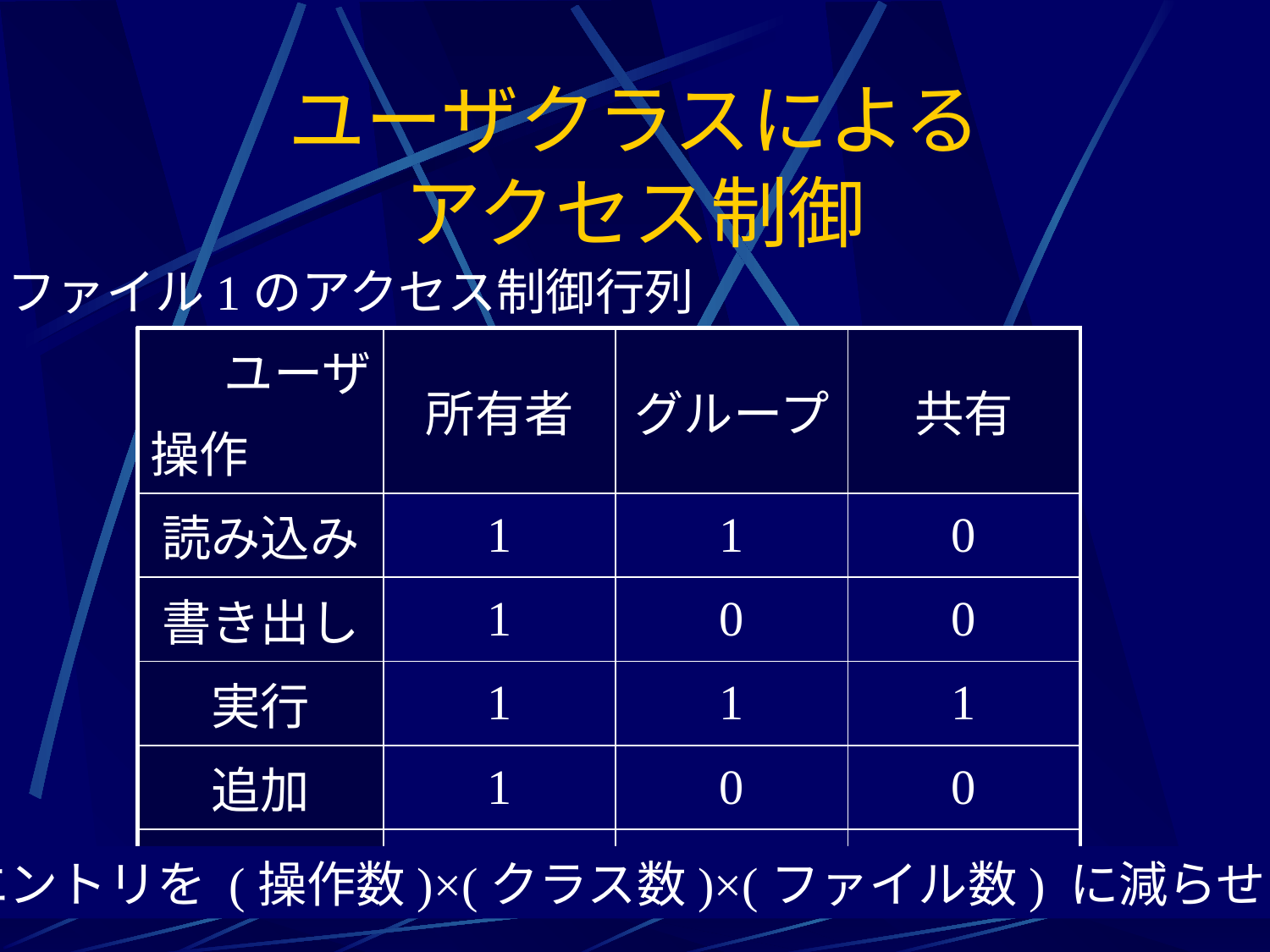

# ユーザクラスによる アクセス制御
ファイル1のアクセス制御行列
| ユーザ 操作 | 所有者 | グループ | 共有 |
| --- | --- | --- | --- |
| 読み込み | 1 | 1 | 0 |
| 書き出し | 1 | 0 | 0 |
| 実行 | 1 | 1 | 1 |
| 追加 | 1 | 0 | 0 |
| 削除 | 1 | 0 | 0 |
エントリを (操作数)×(クラス数)×(ファイル数) に減らせる